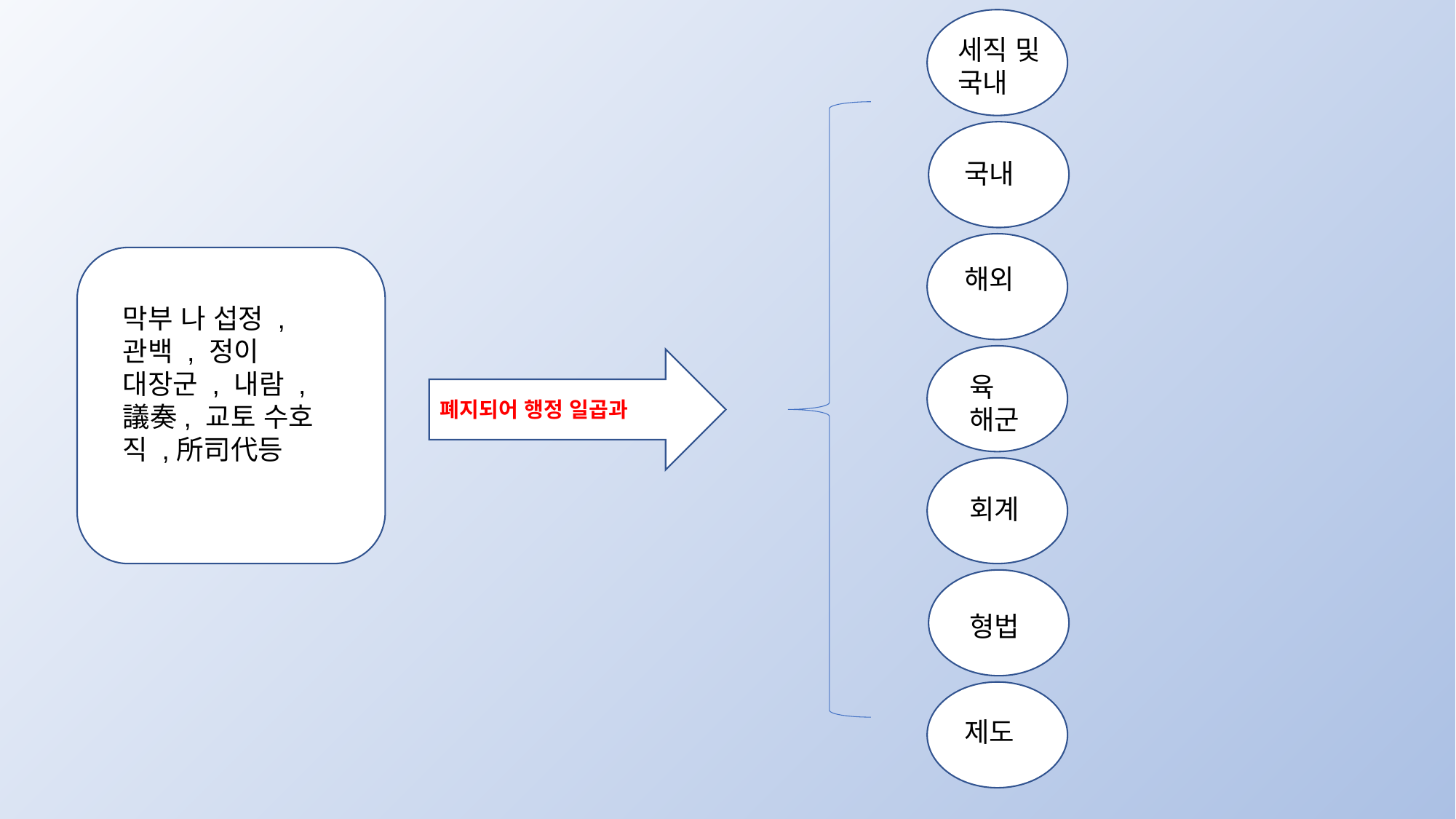

세직 및 국내

국내

해외
막부 나 섭정 , 관백 , 정이 대장군 , 내람 ,議奏, 교토 수호 직 ,所司代등

육 해군
폐지되어 행정 일곱과

회계

형법

제도